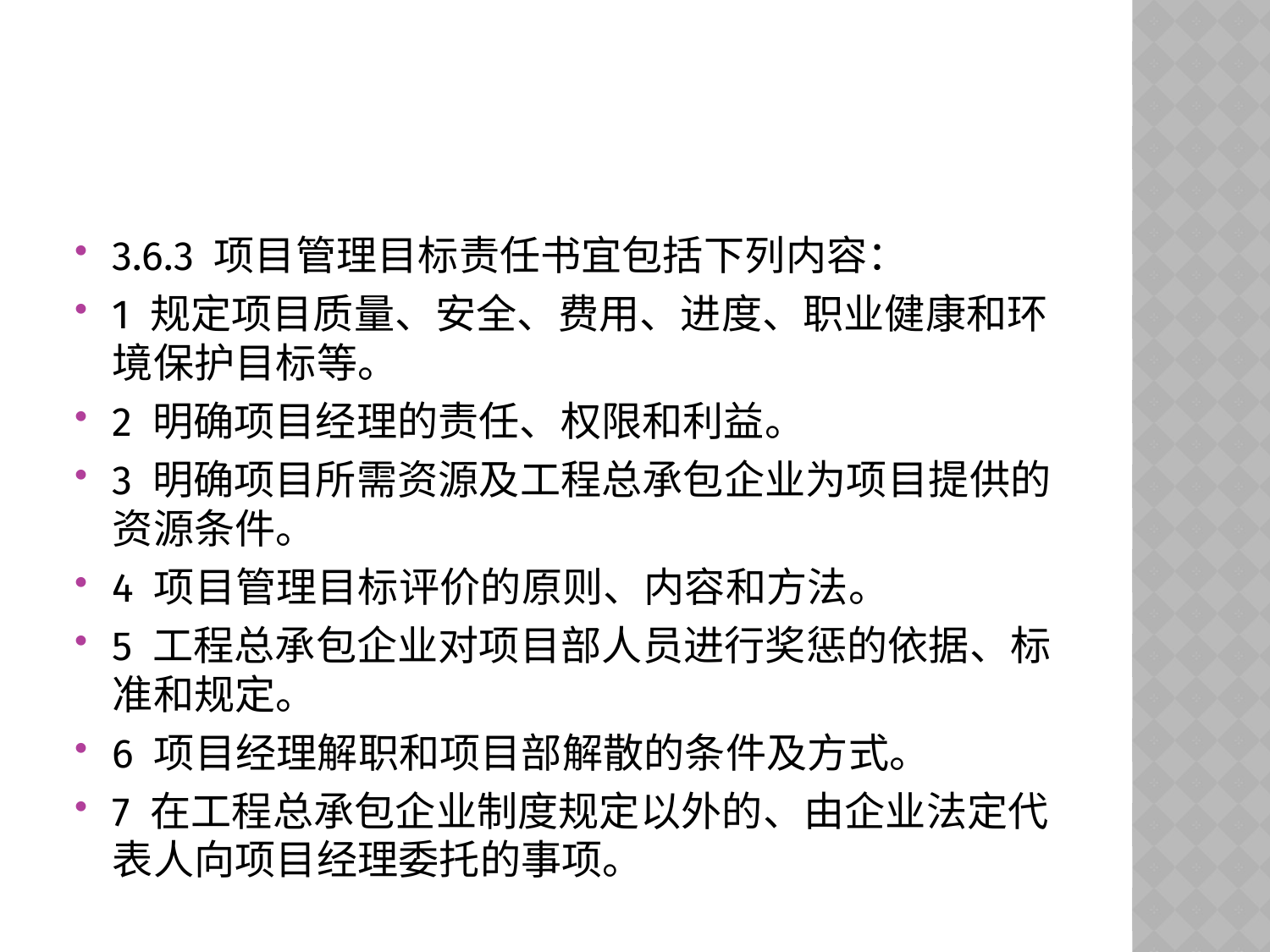

#
3.6.3 项目管理目标责任书宜包括下列内容：
1 规定项目质量、安全、费用、进度、职业健康和环境保护目标等。
2 明确项目经理的责任、权限和利益。
3 明确项目所需资源及工程总承包企业为项目提供的资源条件。
4 项目管理目标评价的原则、内容和方法。
5 工程总承包企业对项目部人员进行奖惩的依据、标准和规定。
6 项目经理解职和项目部解散的条件及方式。
7 在工程总承包企业制度规定以外的、由企业法定代表人向项目经理委托的事项。